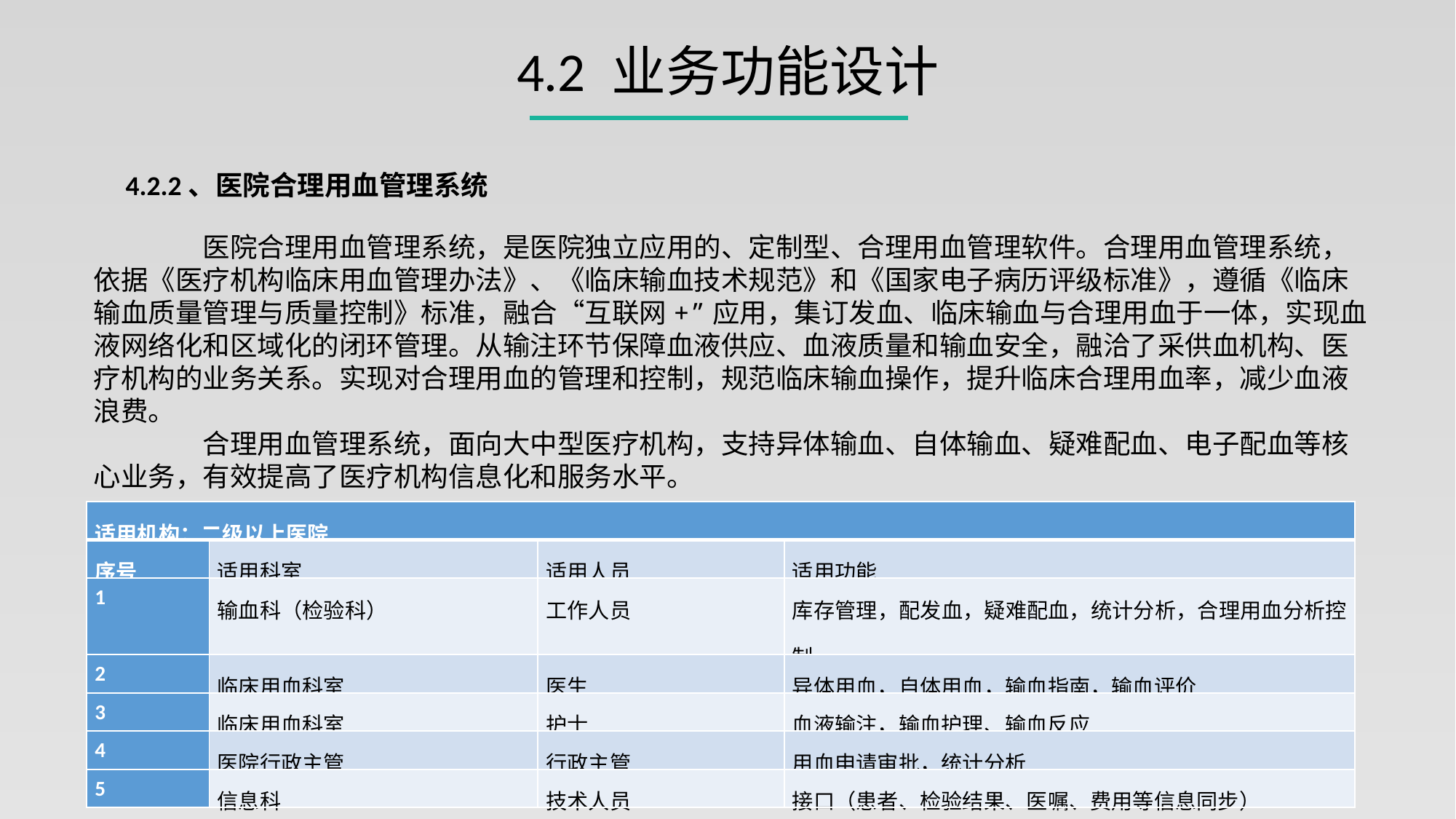

4.2 业务功能设计
4.2.2、医院合理用血管理系统
	医院合理用血管理系统，是医院独立应用的、定制型、合理用血管理软件。合理用血管理系统，依据《医疗机构临床用血管理办法》、《临床输血技术规范》和《国家电子病历评级标准》，遵循《临床输血质量管理与质量控制》标准，融合“互联网+”应用，集订发血、临床输血与合理用血于一体，实现血液网络化和区域化的闭环管理。从输注环节保障血液供应、血液质量和输血安全，融洽了采供血机构、医疗机构的业务关系。实现对合理用血的管理和控制，规范临床输血操作，提升临床合理用血率，减少血液浪费。
	合理用血管理系统，面向大中型医疗机构，支持异体输血、自体输血、疑难配血、电子配血等核心业务，有效提高了医疗机构信息化和服务水平。
| 适用机构：二级以上医院 |  |  |  |
| --- | --- | --- | --- |
| 序号 | 适用科室 | 适用人员 | 适用功能 |
| 1 | 输血科（检验科） | 工作人员 | 库存管理，配发血，疑难配血，统计分析，合理用血分析控制 |
| 2 | 临床用血科室 | 医生 | 异体用血，自体用血，输血指南，输血评价 |
| 3 | 临床用血科室 | 护士 | 血液输注，输血护理、输血反应 |
| 4 | 医院行政主管 | 行政主管 | 用血申请审批，统计分析 |
| 5 | 信息科 | 技术人员 | 接口（患者、检验结果、医嘱、费用等信息同步） |